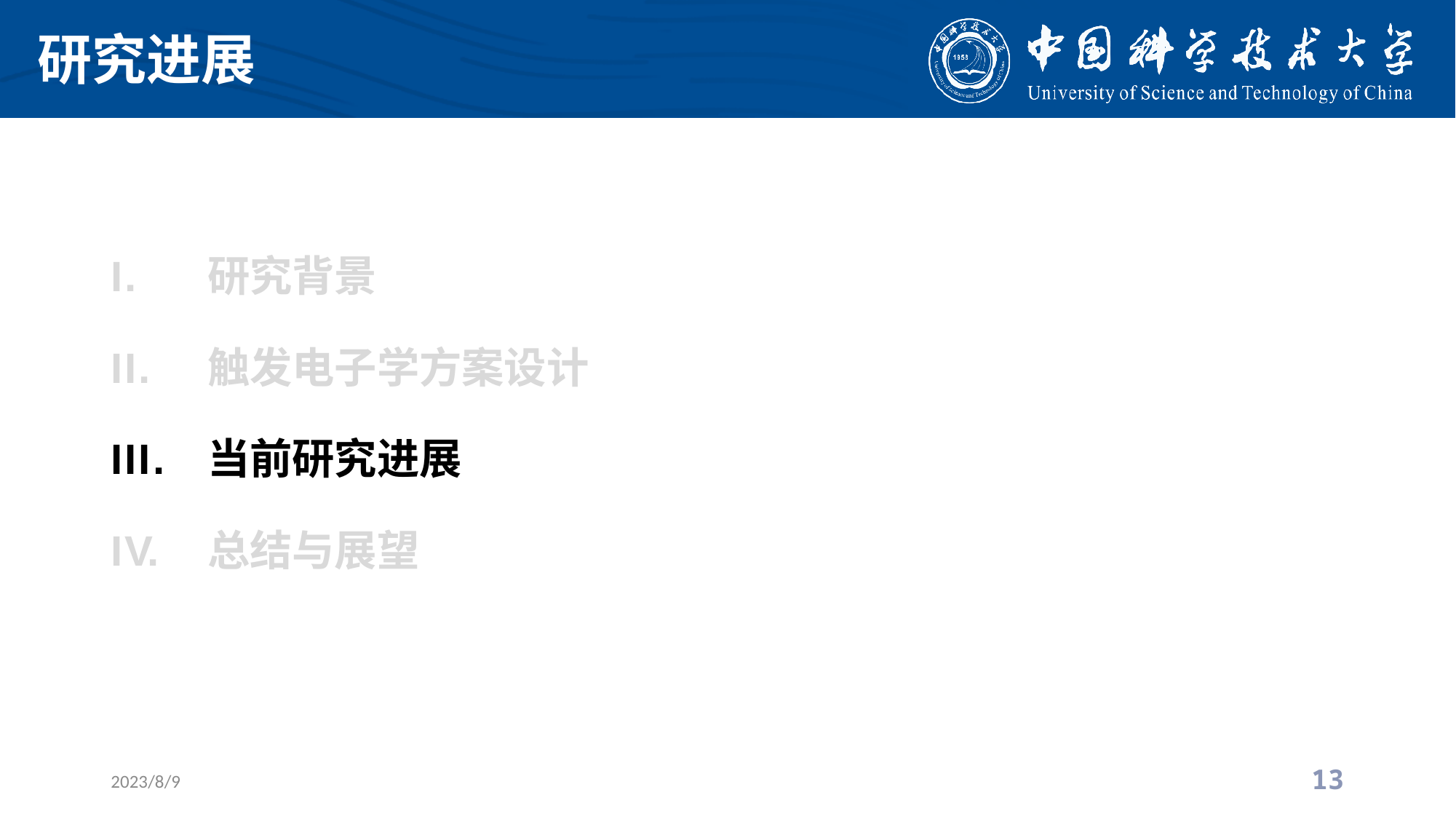

# 研究进展
研究背景
触发电子学方案设计
当前研究进展
总结与展望
2023/8/9
13